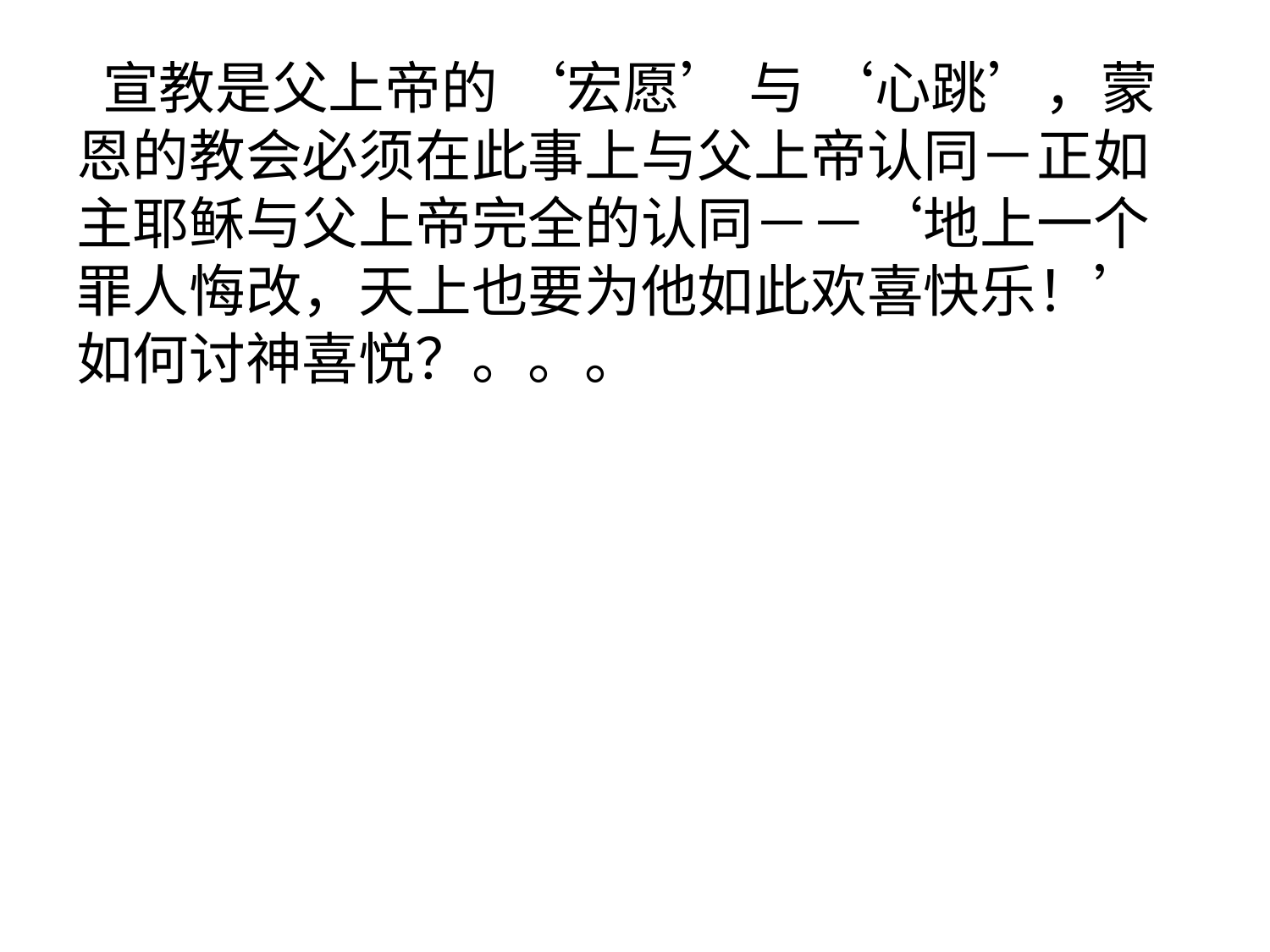

宣教是父上帝的 ‘宏愿’ 与 ‘心跳’，蒙恩的教会必须在此事上与父上帝认同－正如主耶稣与父上帝完全的认同－－‘地上一个罪人悔改，天上也要为他如此欢喜快乐！’如何讨神喜悦？。。。